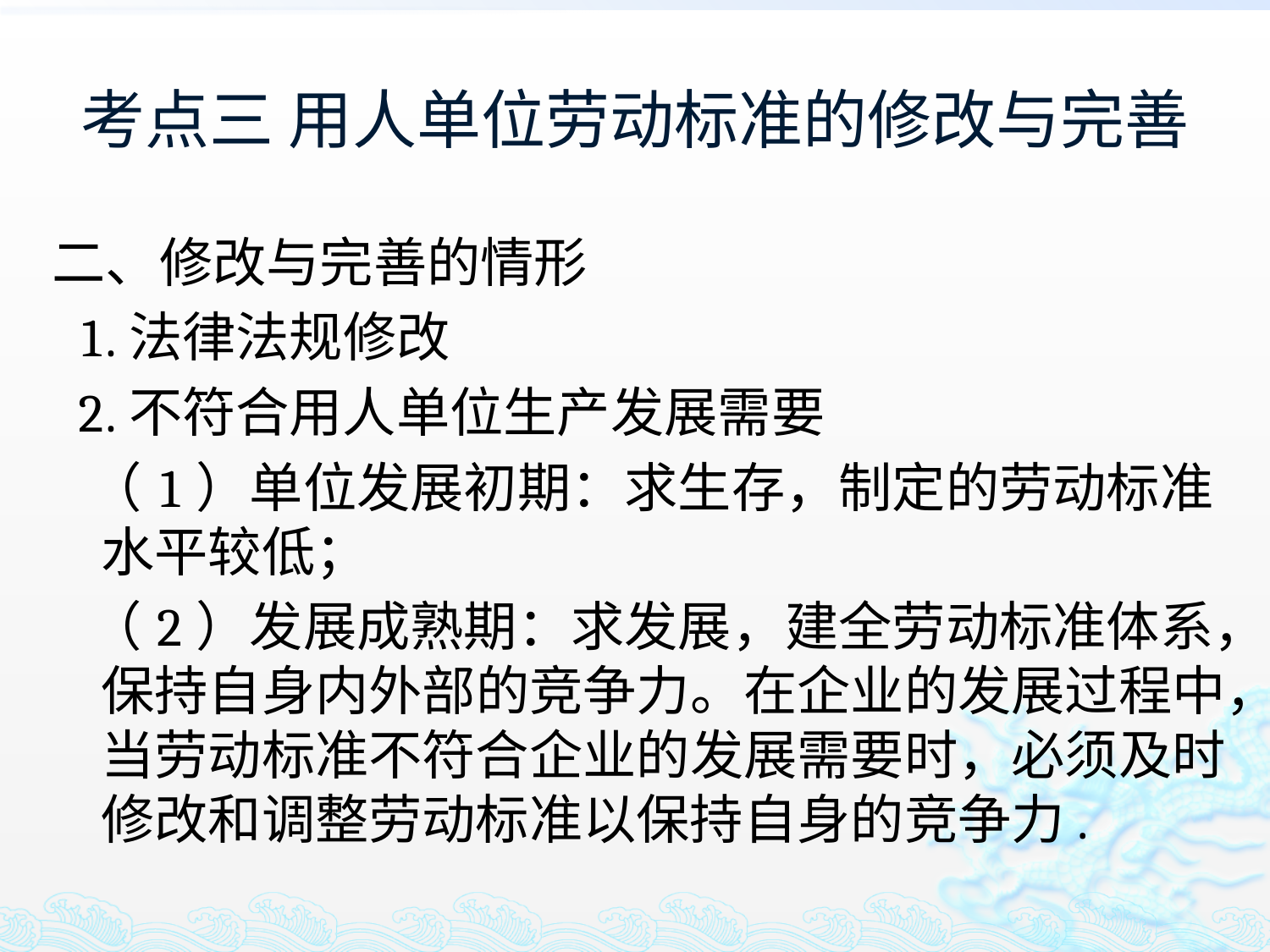

# 考点三 用人单位劳动标准的修改与完善
二、修改与完善的情形
  1.法律法规修改
  2.不符合用人单位生产发展需要
  （1）单位发展初期：求生存，制定的劳动标准水平较低；
  （2）发展成熟期：求发展，建全劳动标准体系，保持自身内外部的竞争力。在企业的发展过程中，当劳动标准不符合企业的发展需要时，必须及时修改和调整劳动标准以保持自身的竞争力.